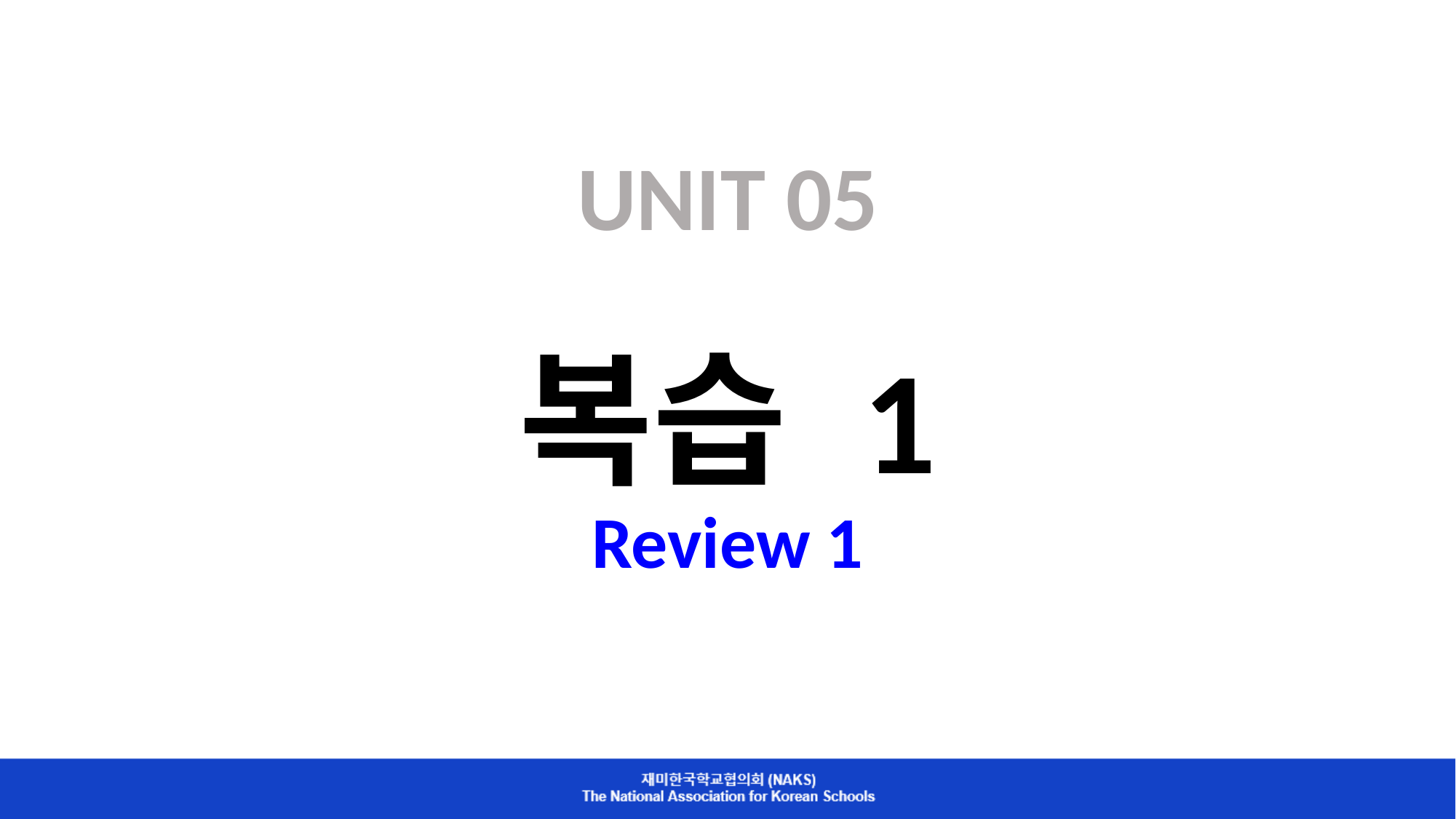

# UNIT 05 복습 1 Review 1